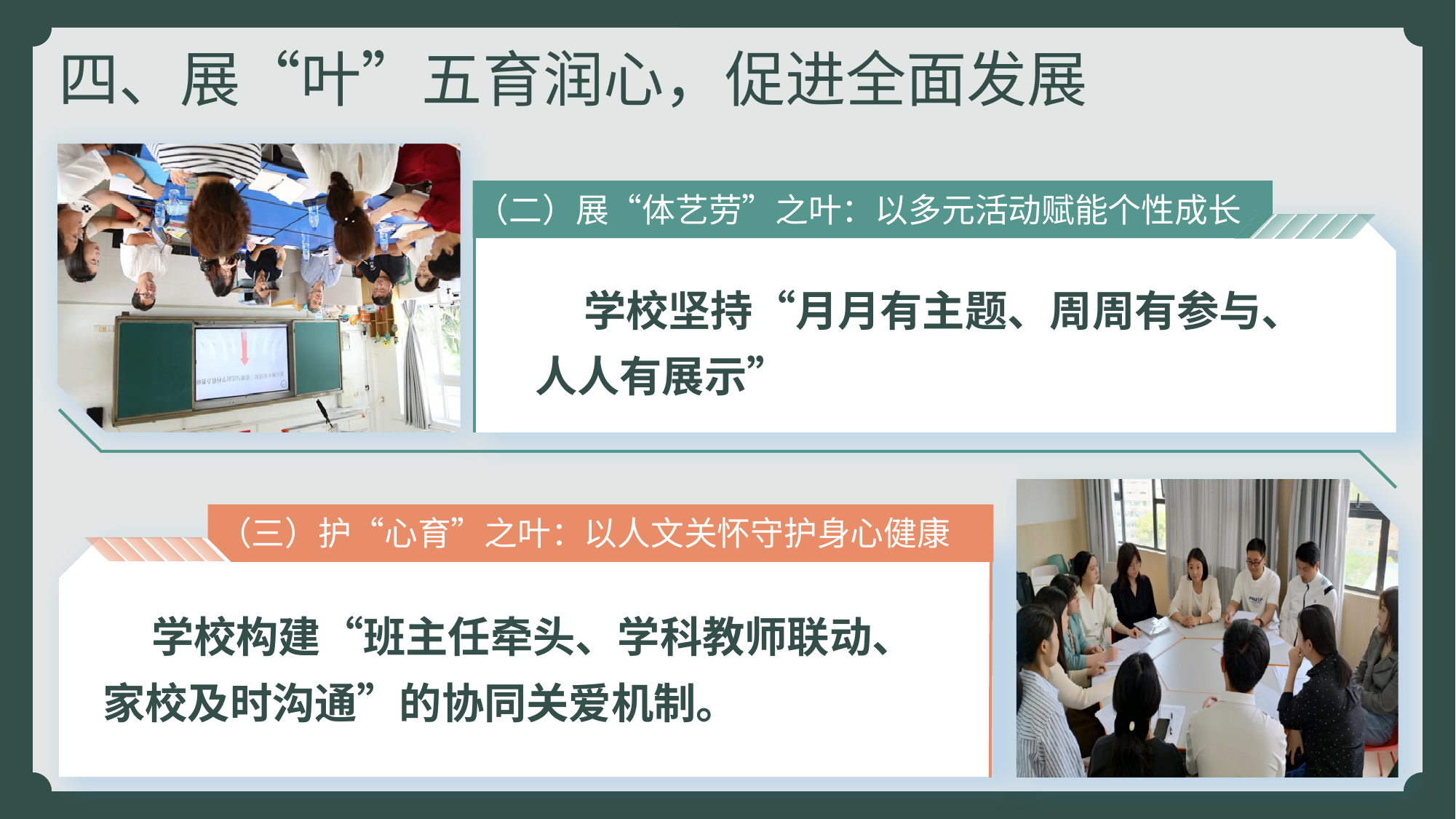

四、展“叶”五育润心，促进全面发展

（二）展“体艺劳”之叶：以多元活动赋能个性成长

    学校坚持“月月有主题、周周有参与、人人有展示”

（三）护“心育”之叶：以人文关怀守护身心健康

    学校构建“班主任牵头、学科教师联动、家校及时沟通”的协同关爱机制。